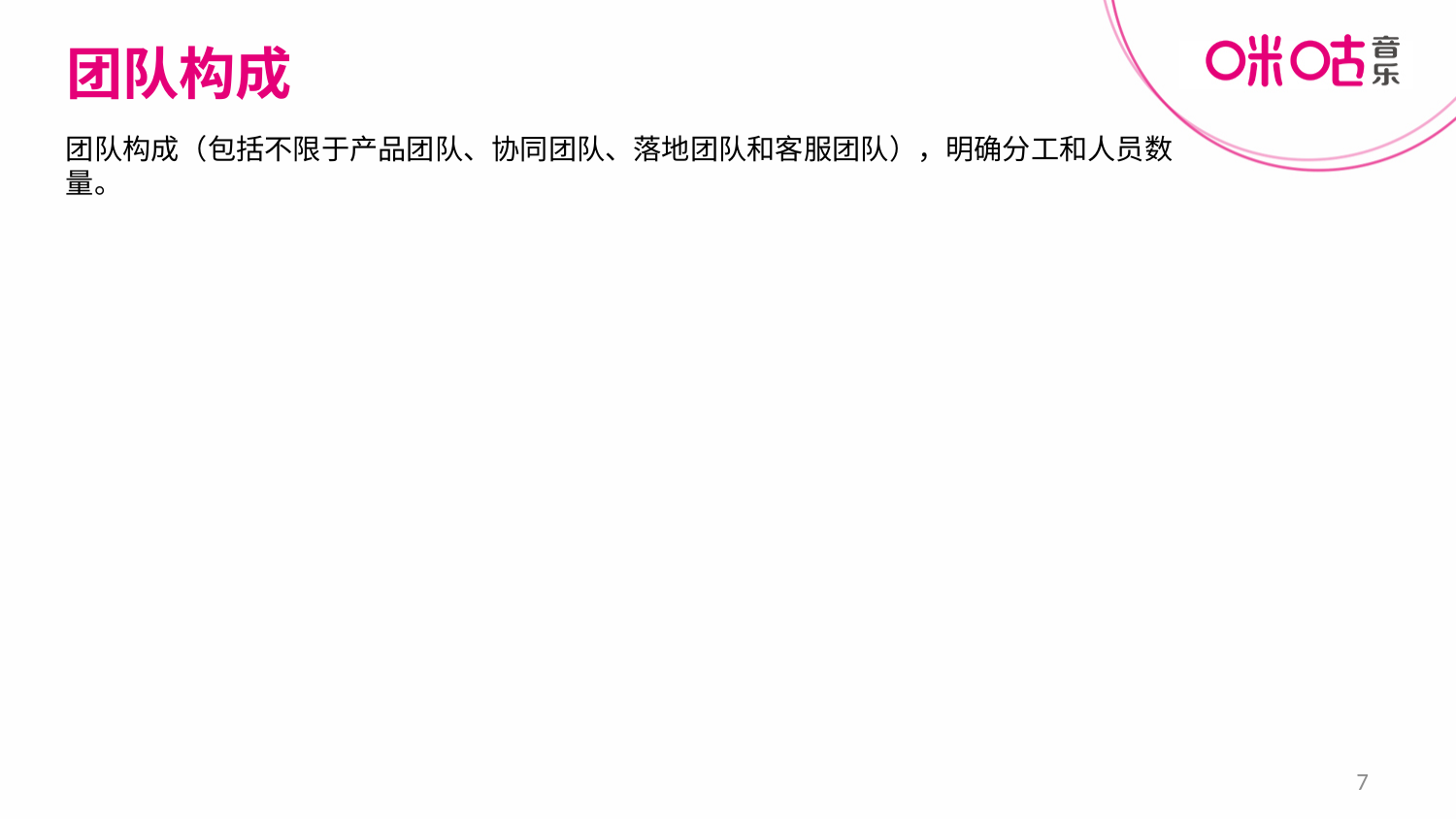

团队构成
团队构成（包括不限于产品团队、协同团队、落地团队和客服团队），明确分工和人员数量。
7